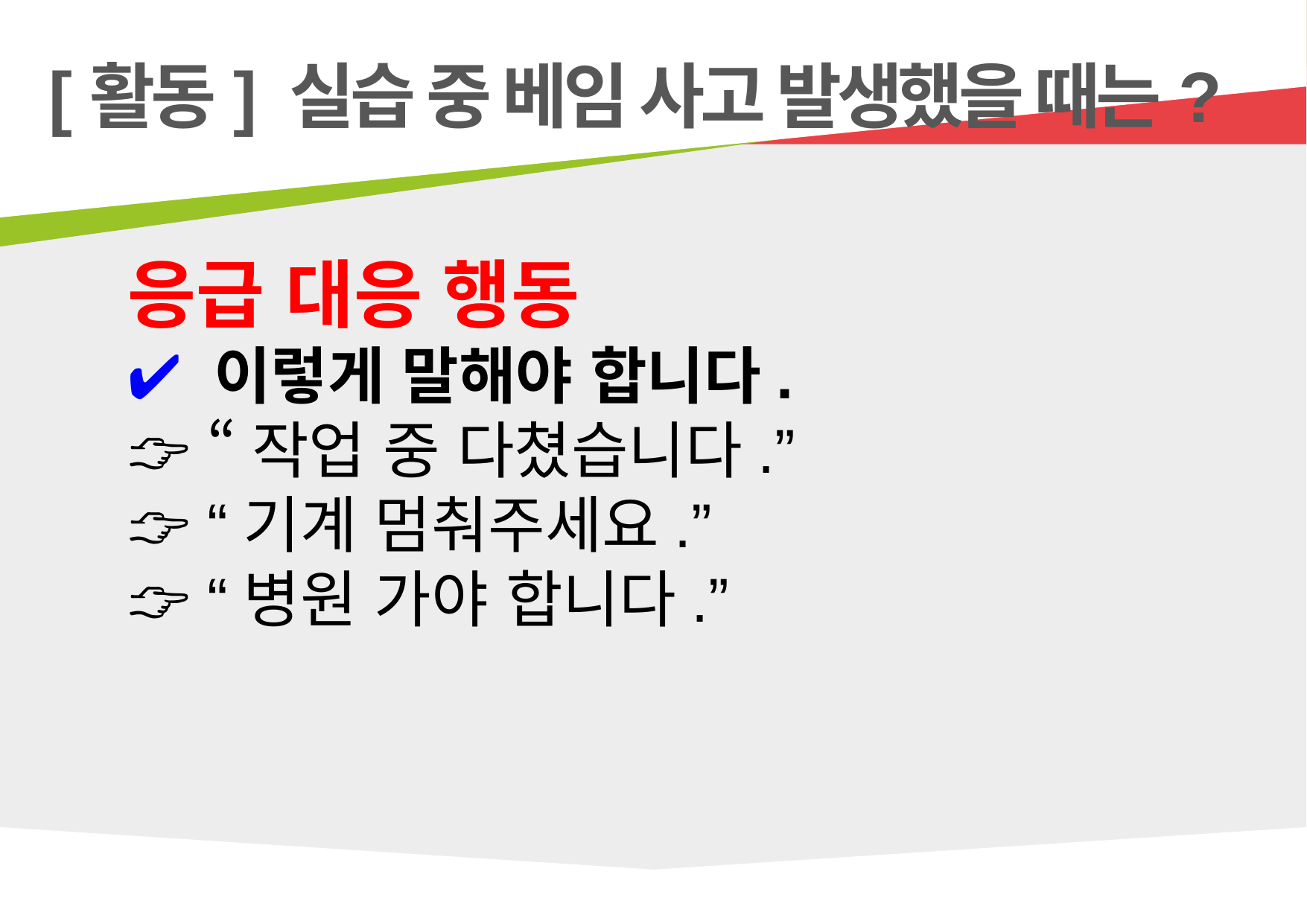

[활동] 실습 중 베임 사고 발생했을 때는?
응급 대응 행동
✔ 이렇게 말해야 합니다.
👉 “작업 중 다쳤습니다.”
👉 “기계 멈춰주세요.”
👉 “병원 가야 합니다.”